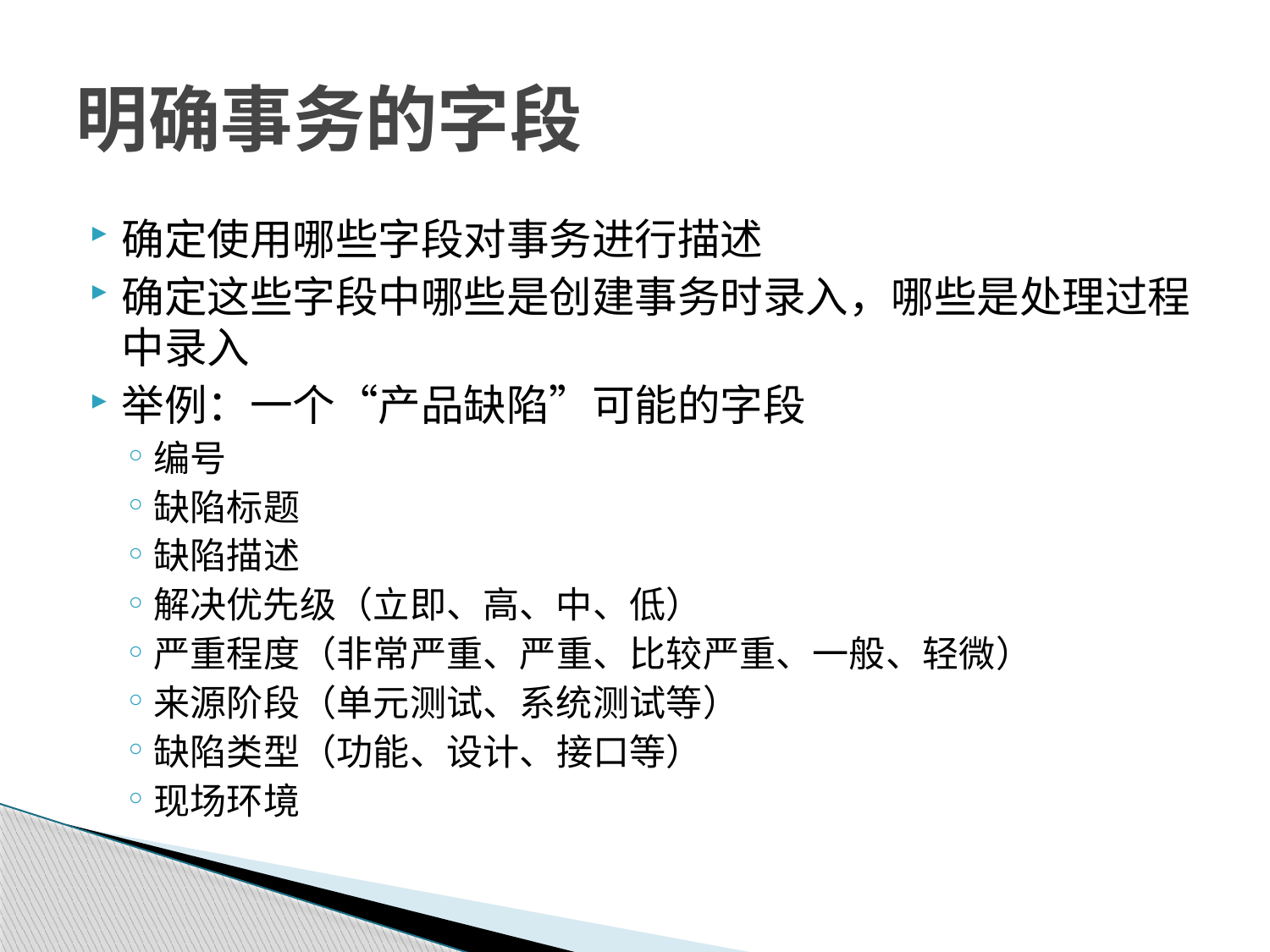

# 明确事务的字段
确定使用哪些字段对事务进行描述
确定这些字段中哪些是创建事务时录入，哪些是处理过程中录入
举例：一个“产品缺陷”可能的字段
编号
缺陷标题
缺陷描述
解决优先级（立即、高、中、低）
严重程度（非常严重、严重、比较严重、一般、轻微）
来源阶段（单元测试、系统测试等）
缺陷类型（功能、设计、接口等）
现场环境